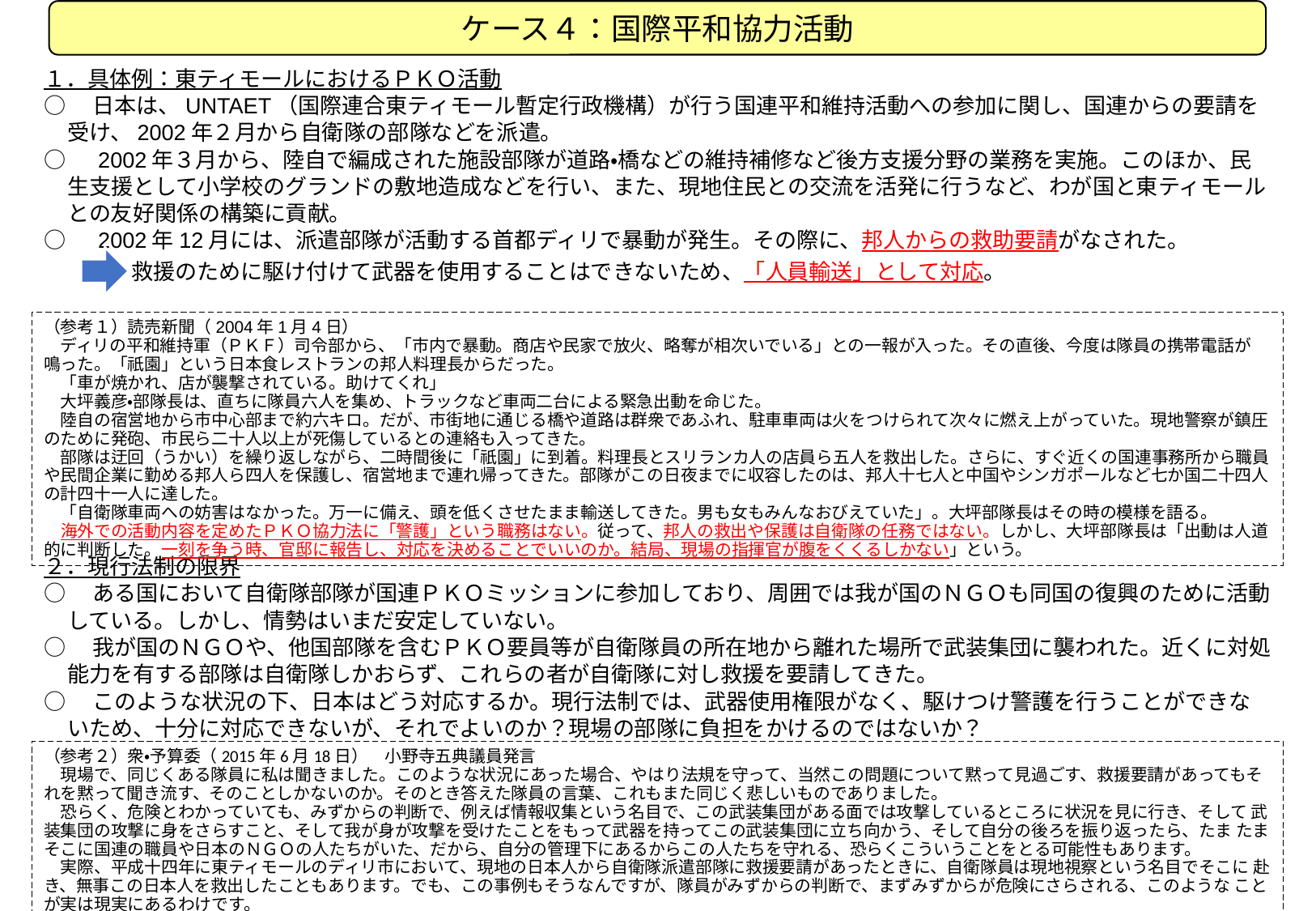

ケース４：国際平和協力活動
１．具体例：東ティモールにおけるＰＫＯ活動
○　日本は、UNTAET（国際連合東ティモール暫定行政機構）が行う国連平和維持活動への参加に関し、国連からの要請を受け、2002年２月から自衛隊の部隊などを派遣。
○　2002年３月から、陸自で編成された施設部隊が道路・橋などの維持補修など後方支援分野の業務を実施。このほか、民生支援として小学校のグランドの敷地造成などを行い、また、現地住民との交流を活発に行うなど、わが国と東ティモールとの友好関係の構築に貢献。
○　2002年12月には、派遣部隊が活動する首都ディリで暴動が発生。その際に、邦人からの救助要請がなされた。

救援のために駆け付けて武器を使用することはできないため、「人員輸送」として対応。
（参考１）読売新聞（2004年1月4日）
　ディリの平和維持軍（ＰＫＦ）司令部から、「市内で暴動。商店や民家で放火、略奪が相次いでいる」との一報が入った。その直後、今度は隊員の携帯電話が鳴った。「祇園」という日本食レストランの邦人料理長からだった。
　「車が焼かれ、店が襲撃されている。助けてくれ」
　大坪義彦・部隊長は、直ちに隊員六人を集め、トラックなど車両二台による緊急出動を命じた。
　陸自の宿営地から市中心部まで約六キロ。だが、市街地に通じる橋や道路は群衆であふれ、駐車車両は火をつけられて次々に燃え上がっていた。現地警察が鎮圧のために発砲、市民ら二十人以上が死傷しているとの連絡も入ってきた。
　部隊は迂回（うかい）を繰り返しながら、二時間後に「祇園」に到着。料理長とスリランカ人の店員ら五人を救出した。さらに、すぐ近くの国連事務所から職員や民間企業に勤める邦人ら四人を保護し、宿営地まで連れ帰ってきた。部隊がこの日夜までに収容したのは、邦人十七人と中国やシンガポールなど七か国二十四人の計四十一人に達した。
　「自衛隊車両への妨害はなかった。万一に備え、頭を低くさせたまま輸送してきた。男も女もみんなおびえていた」。大坪部隊長はその時の模様を語る。
　海外での活動内容を定めたＰＫＯ協力法に「警護」という職務はない。従って、邦人の救出や保護は自衛隊の任務ではない。しかし、大坪部隊長は「出動は人道的に判断した。一刻を争う時、官邸に報告し、対応を決めることでいいのか。結局、現場の指揮官が腹をくくるしかない」という。
２．現行法制の限界
○　ある国において自衛隊部隊が国連ＰＫＯミッションに参加しており、周囲では我が国のＮＧＯも同国の復興のために活動している。しかし、情勢はいまだ安定していない。
○　我が国のＮＧＯや、他国部隊を含むＰＫＯ要員等が自衛隊員の所在地から離れた場所で武装集団に襲われた。近くに対処能力を有する部隊は自衛隊しかおらず、これらの者が自衛隊に対し救援を要請してきた。
○　このような状況の下、日本はどう対応するか。現行法制では、武器使用権限がなく、駆けつけ警護を行うことができないため、十分に対応できないが、それでよいのか？現場の部隊に負担をかけるのではないか？
（参考２）衆・予算委（2015年6月18日）　小野寺五典議員発言
　現場で、同じくある隊員に私は聞きました。このような状況にあった場合、やはり法規を守って、当然この問題について黙って見過ごす、救援要請があってもそれを黙って聞き流す、そのことしかないのか。そのとき答えた隊員の言葉、これもまた同じく悲しいものでありました。
　恐らく、危険とわかっていても、みずからの判断で、例えば情報収集という名目で、この武装集団がある面では攻撃しているところに状況を見に行き、そして 武装集団の攻撃に身をさらすこと、そして我が身が攻撃を受けたことをもって武器を持ってこの武装集団に立ち向かう、そして自分の後ろを振り返ったら、たま たまそこに国連の職員や日本のＮＧＯの人たちがいた、だから、自分の管理下にあるからこの人たちを守れる、恐らくこういうことをとる可能性もあります。
　実際、平成十四年に東ティモールのディリ市において、現地の日本人から自衛隊派遣部隊に救援要請があったときに、自衛隊員は現地視察という名目でそこに 赴き、無事この日本人を救出したこともあります。でも、この事例もそうなんですが、隊員がみずからの判断で、まずみずからが危険にさらされる、このような ことが実は現実にあるわけです。